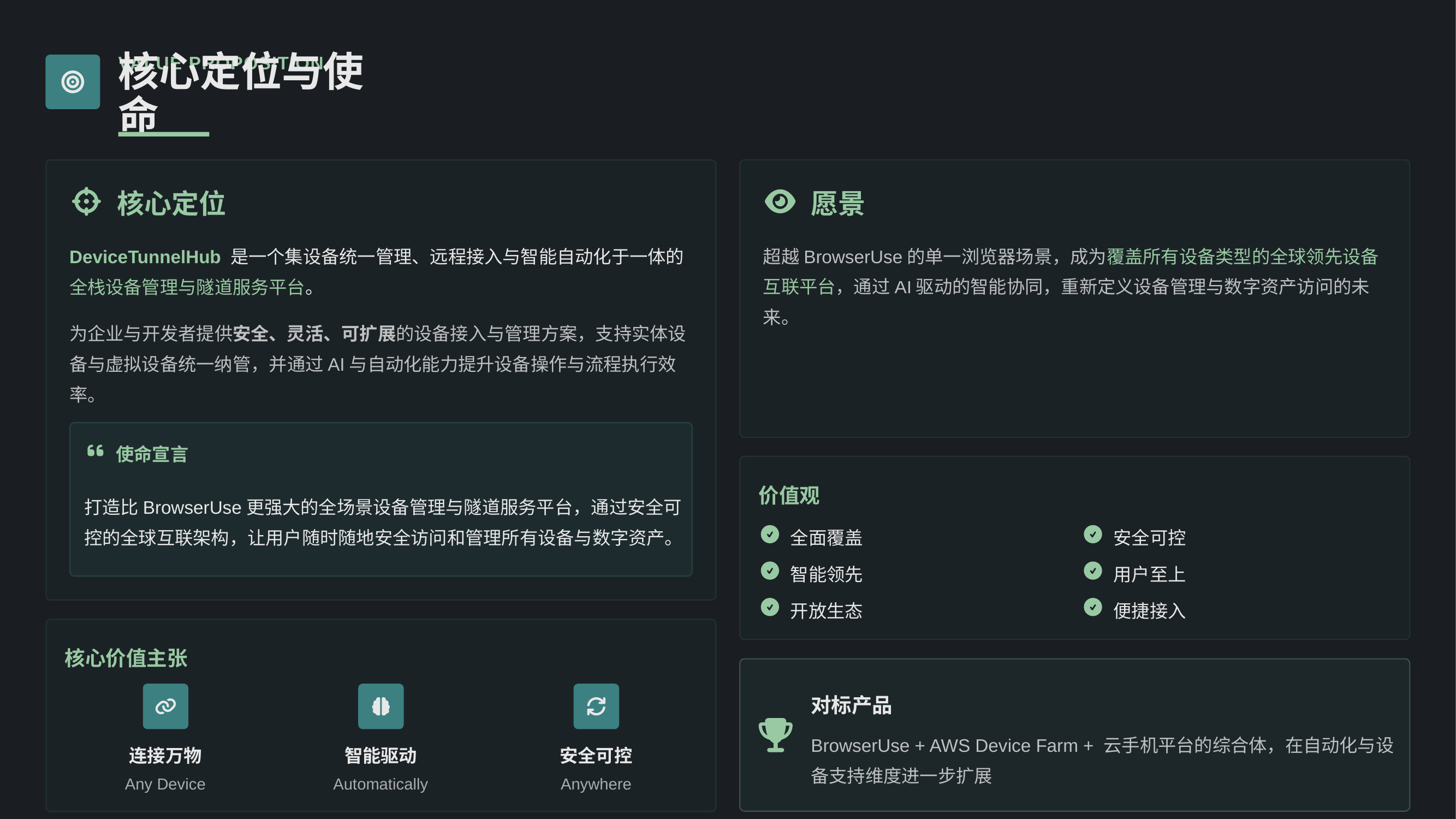

VALUE PROPOSITION

核心定位与使命

核心定位
愿景

DeviceTunnelHub 是一个集设备统一管理、远程接入与智能自动化于一体的全栈设备管理与隧道服务平台。
超越BrowserUse的单一浏览器场景，成为覆盖所有设备类型的全球领先设备互联平台，通过AI驱动的智能协同，重新定义设备管理与数字资产访问的未来。
为企业与开发者提供安全、灵活、可扩展的设备接入与管理方案，支持实体设备与虚拟设备统一纳管，并通过AI与自动化能力提升设备操作与流程执行效率。

使命宣言

打造比BrowserUse更强大的全场景设备管理与隧道服务平台，通过安全可控的全球互联架构，让用户随时随地安全访问和管理所有设备与数字资产。
价值观
全面覆盖
安全可控

智能领先
用户至上

开放生态
便捷接入

核心价值主张

对标产品

BrowserUse + AWS Device Farm + 云手机平台的综合体，在自动化与设备支持维度进一步扩展
连接万物
智能驱动
安全可控
Any Device
Automatically
Anywhere